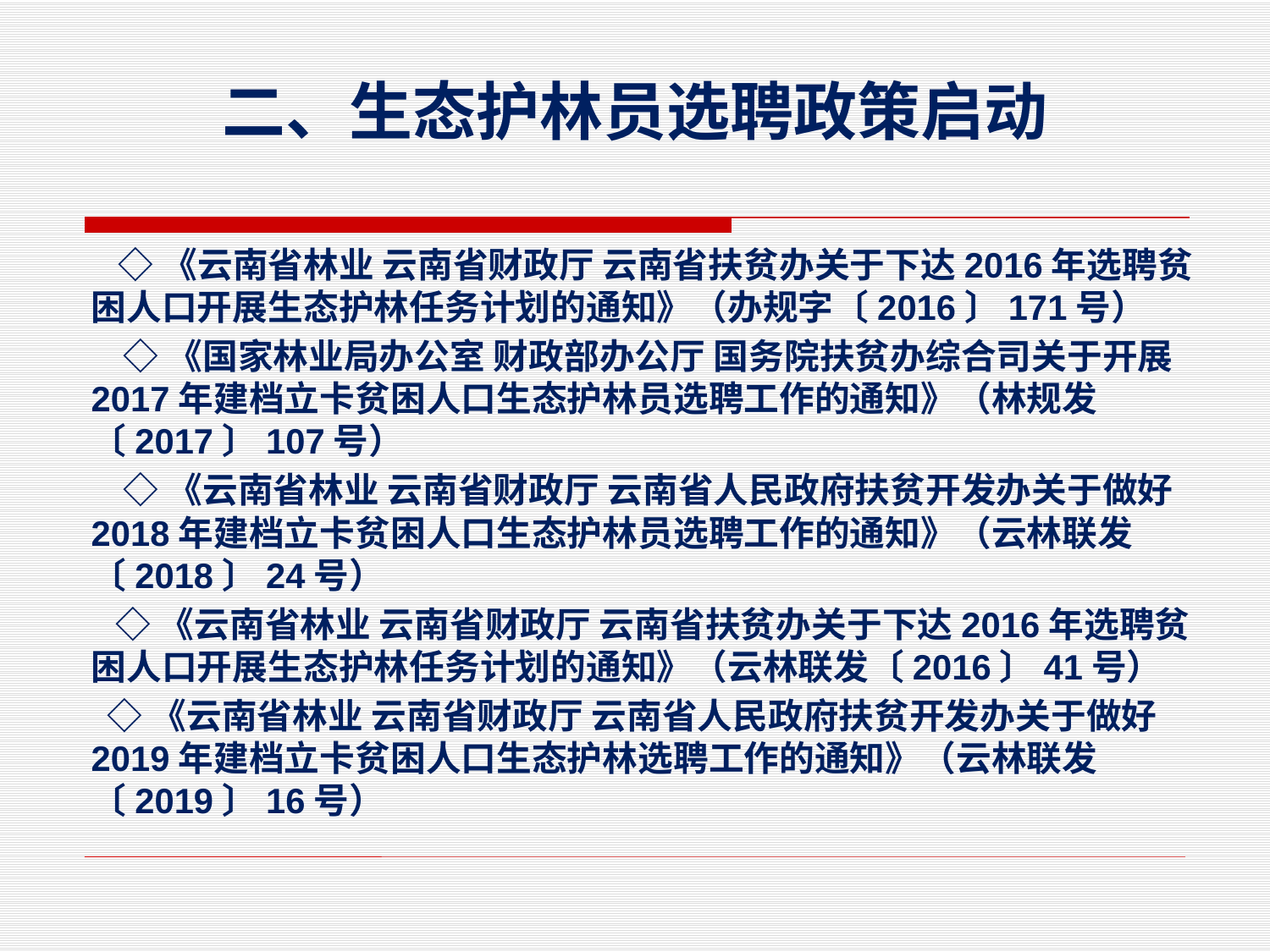

# 二、生态护林员选聘政策启动
    ◇《云南省林业 云南省财政厅 云南省扶贫办关于下达2016年选聘贫困人口开展生态护林任务计划的通知》（办规字〔2016〕171号）
    ◇《国家林业局办公室 财政部办公厅 国务院扶贫办综合司关于开展2017年建档立卡贫困人口生态护林员选聘工作的通知》（林规发〔2017〕107号）
    ◇《云南省林业 云南省财政厅 云南省人民政府扶贫开发办关于做好2018年建档立卡贫困人口生态护林员选聘工作的通知》（云林联发〔2018〕24号）
   ◇《云南省林业 云南省财政厅 云南省扶贫办关于下达2016年选聘贫困人口开展生态护林任务计划的通知》（云林联发〔2016〕41号）
  ◇《云南省林业 云南省财政厅 云南省人民政府扶贫开发办关于做好2019年建档立卡贫困人口生态护林选聘工作的通知》（云林联发〔2019〕16号）